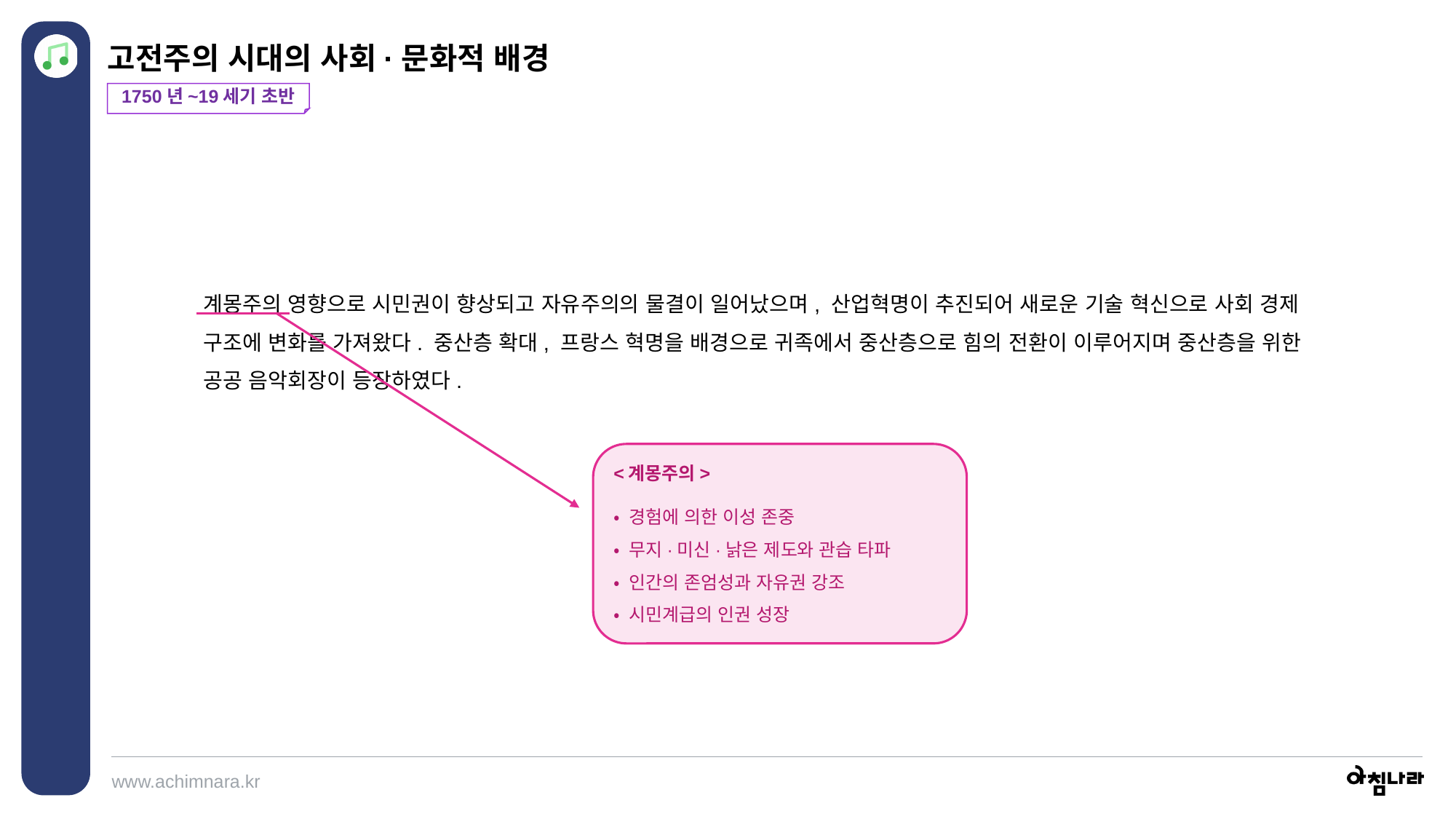

고전주의 시대의 사회·문화적 배경
1750년~19세기 초반
계몽주의 영향으로 시민권이 향상되고 자유주의의 물결이 일어났으며, 산업혁명이 추진되어 새로운 기술 혁신으로 사회 경제 구조에 변화를 가져왔다. 중산층 확대, 프랑스 혁명을 배경으로 귀족에서 중산층으로 힘의 전환이 이루어지며 중산층을 위한 공공 음악회장이 등장하였다.
<계몽주의>

• 경험에 의한 이성 존중
• 무지·미신·낡은 제도와 관습 타파
• 인간의 존엄성과 자유권 강조
• 시민계급의 인권 성장